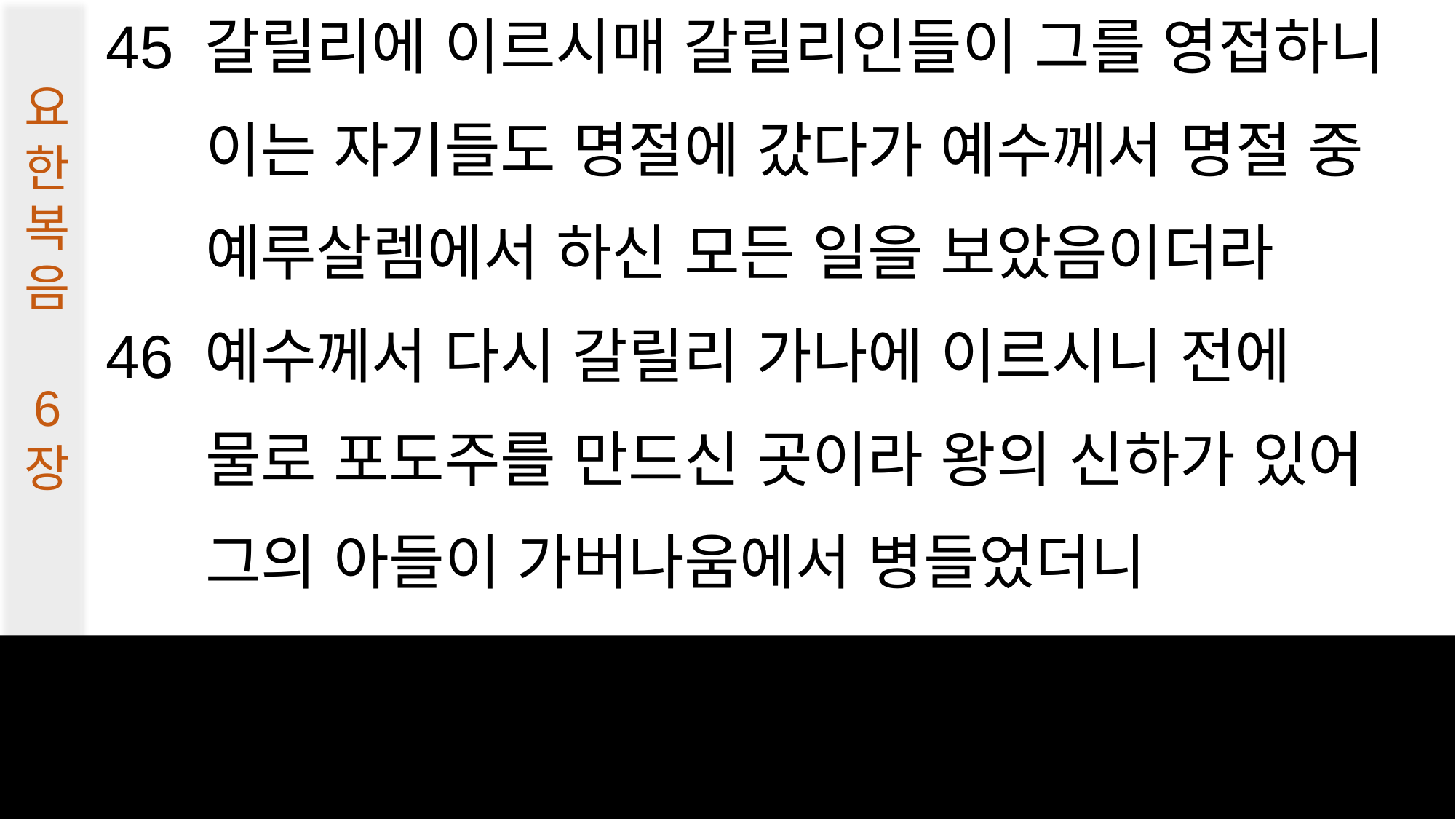

45 갈릴리에 이르시매 갈릴리인들이 그를 영접하니
     이는 자기들도 명절에 갔다가 예수께서 명절 중
     예루살렘에서 하신 모든 일을 보았음이더라
46 예수께서 다시 갈릴리 가나에 이르시니 전에
     물로 포도주를 만드신 곳이라 왕의 신하가 있어
     그의 아들이 가버나움에서 병들었더니
요한복음

6
장